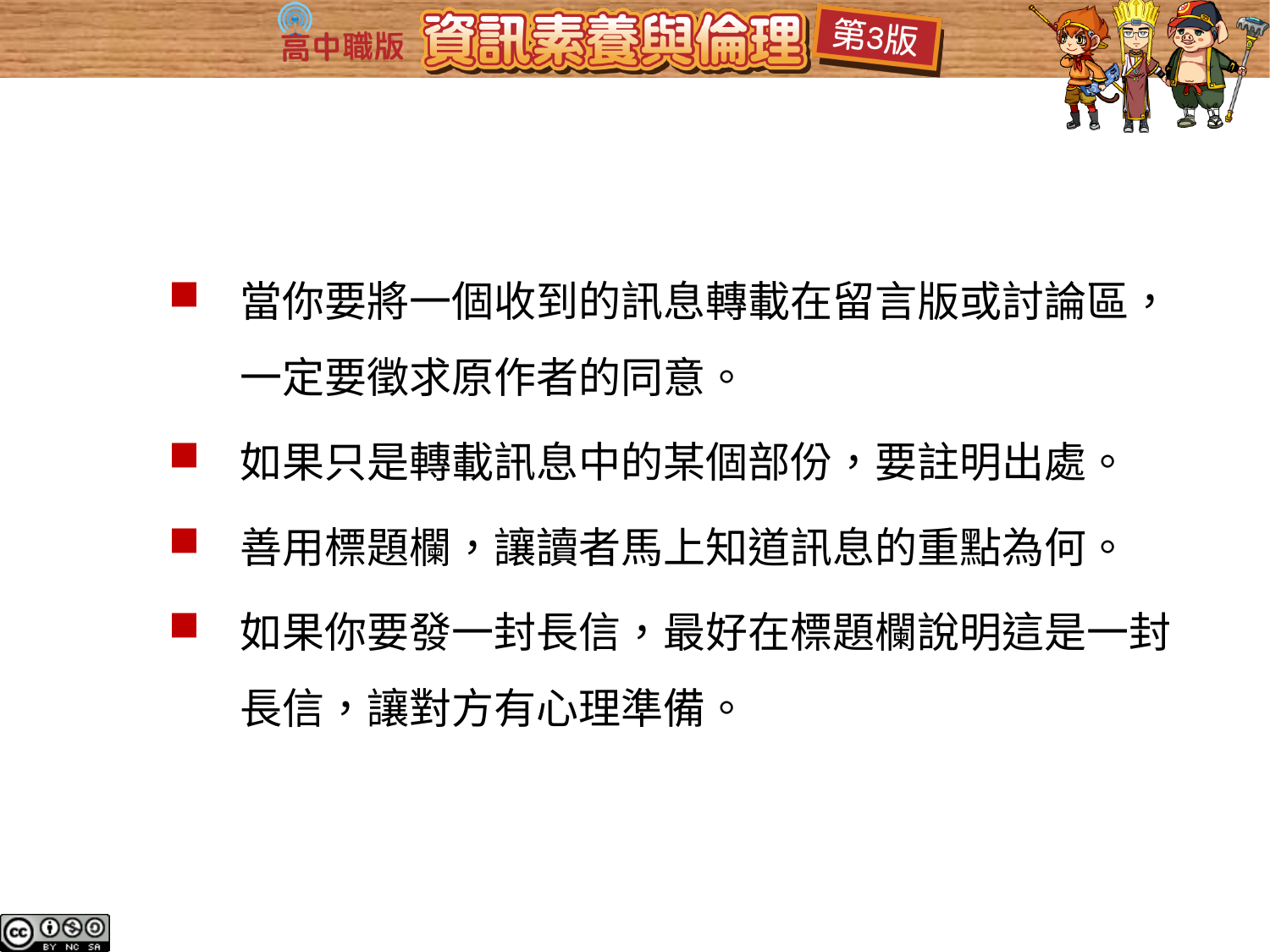

#
當你要將一個收到的訊息轉載在留言版或討論區，一定要徵求原作者的同意。
如果只是轉載訊息中的某個部份，要註明出處。
善用標題欄，讓讀者馬上知道訊息的重點為何。
如果你要發一封長信，最好在標題欄說明這是一封長信，讓對方有心理準備。